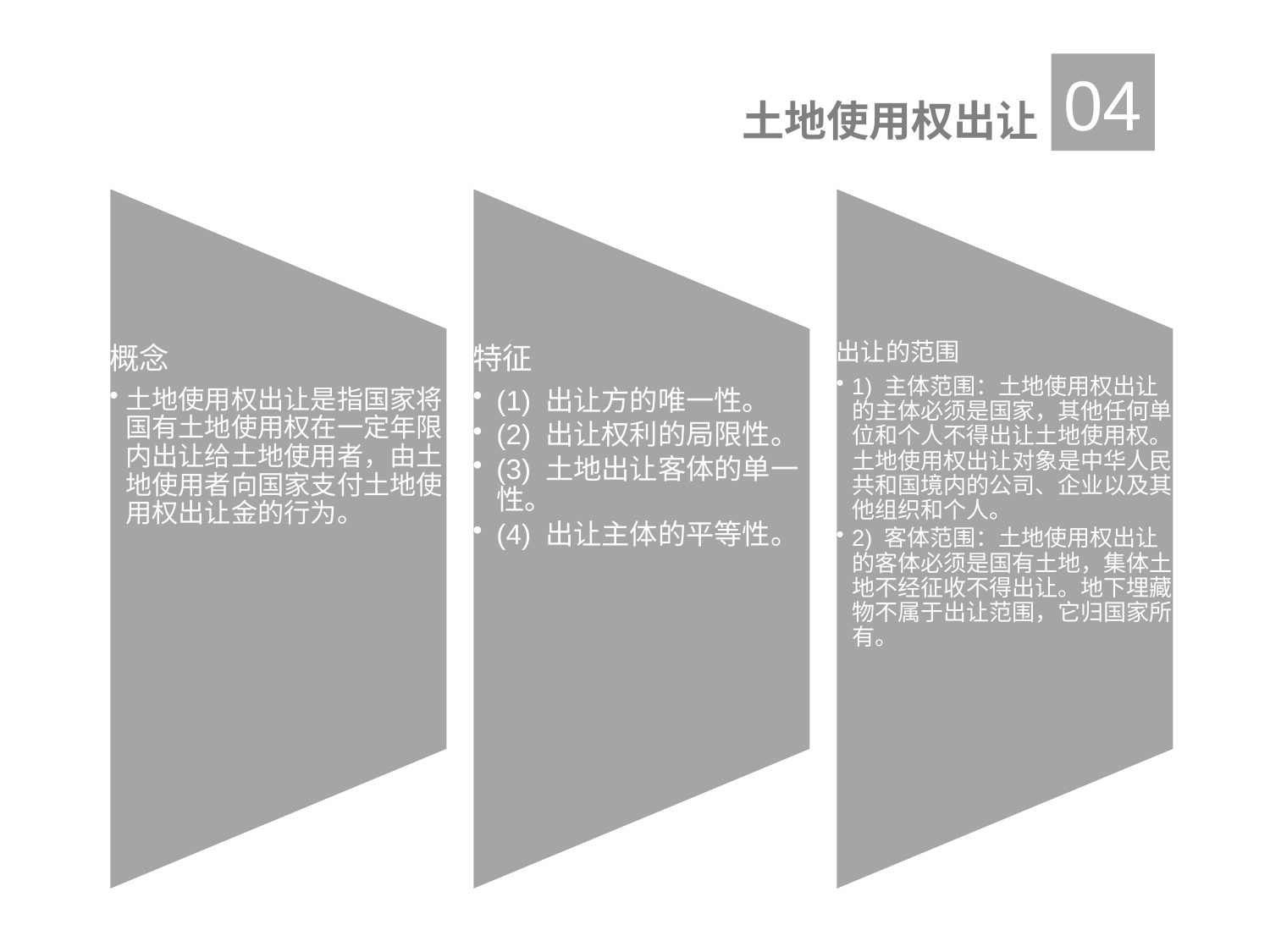

04
土地使用权出让
概念
土地使用权出让是指国家将国有土地使用权在一定年限内出让给土地使用者，由土地使用者向国家支付土地使用权出让金的行为。
特征
(1) 出让方的唯一性。
(2) 出让权利的局限性。
(3) 土地出让客体的单一性。
(4) 出让主体的平等性。
出让的范围
1) 主体范围：土地使用权出让的主体必须是国家，其他任何单位和个人不得出让土地使用权。土地使用权出让对象是中华人民共和国境内的公司、企业以及其他组织和个人。
2) 客体范围：土地使用权出让的客体必须是国有土地，集体土地不经征收不得出让。地下埋藏物不属于出让范围，它归国家所有。